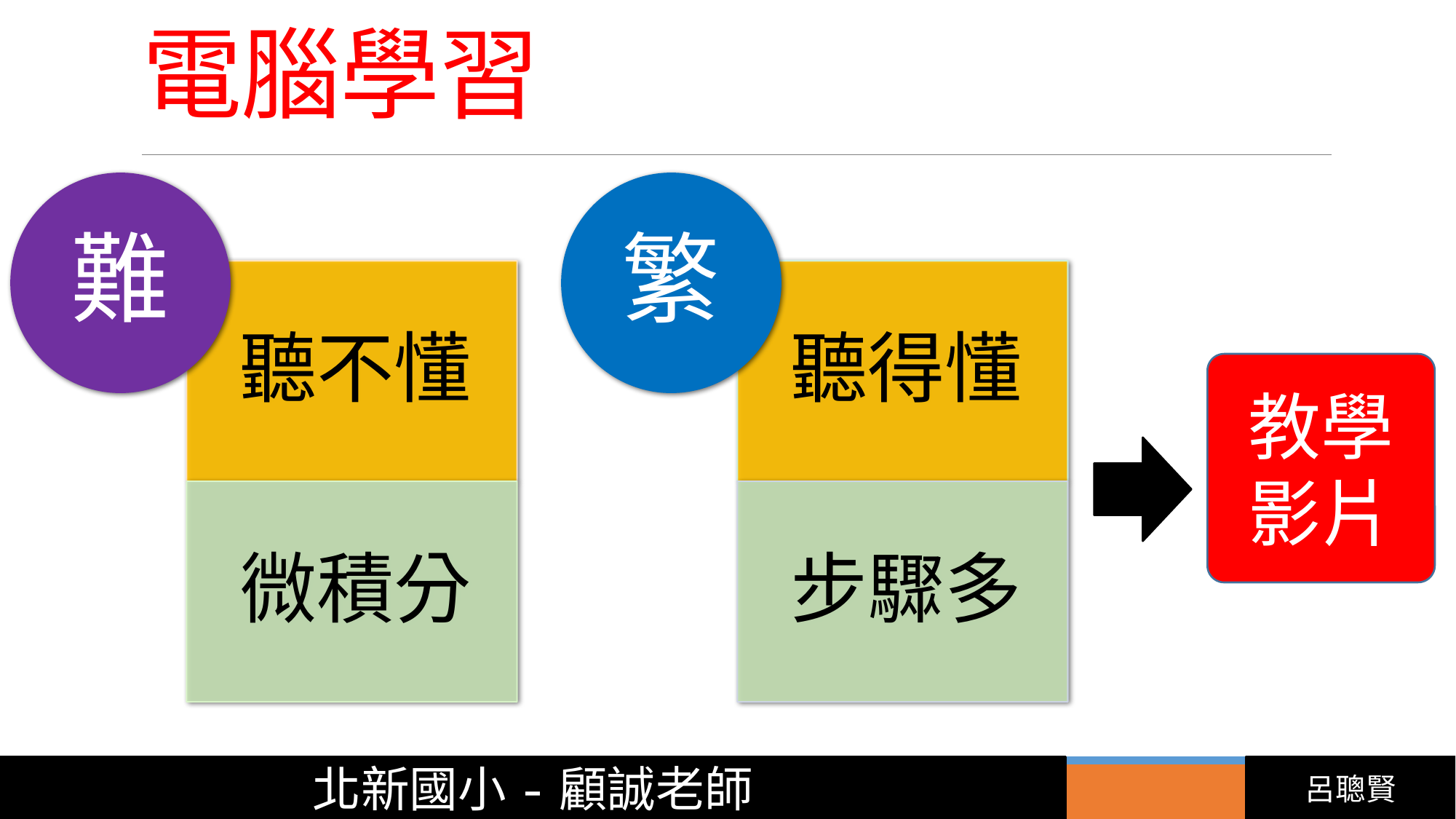

# 電腦學習
聽不懂
微積分
難
聽得懂
步驟多
繁
教學
影片

北新國小-顧誠老師